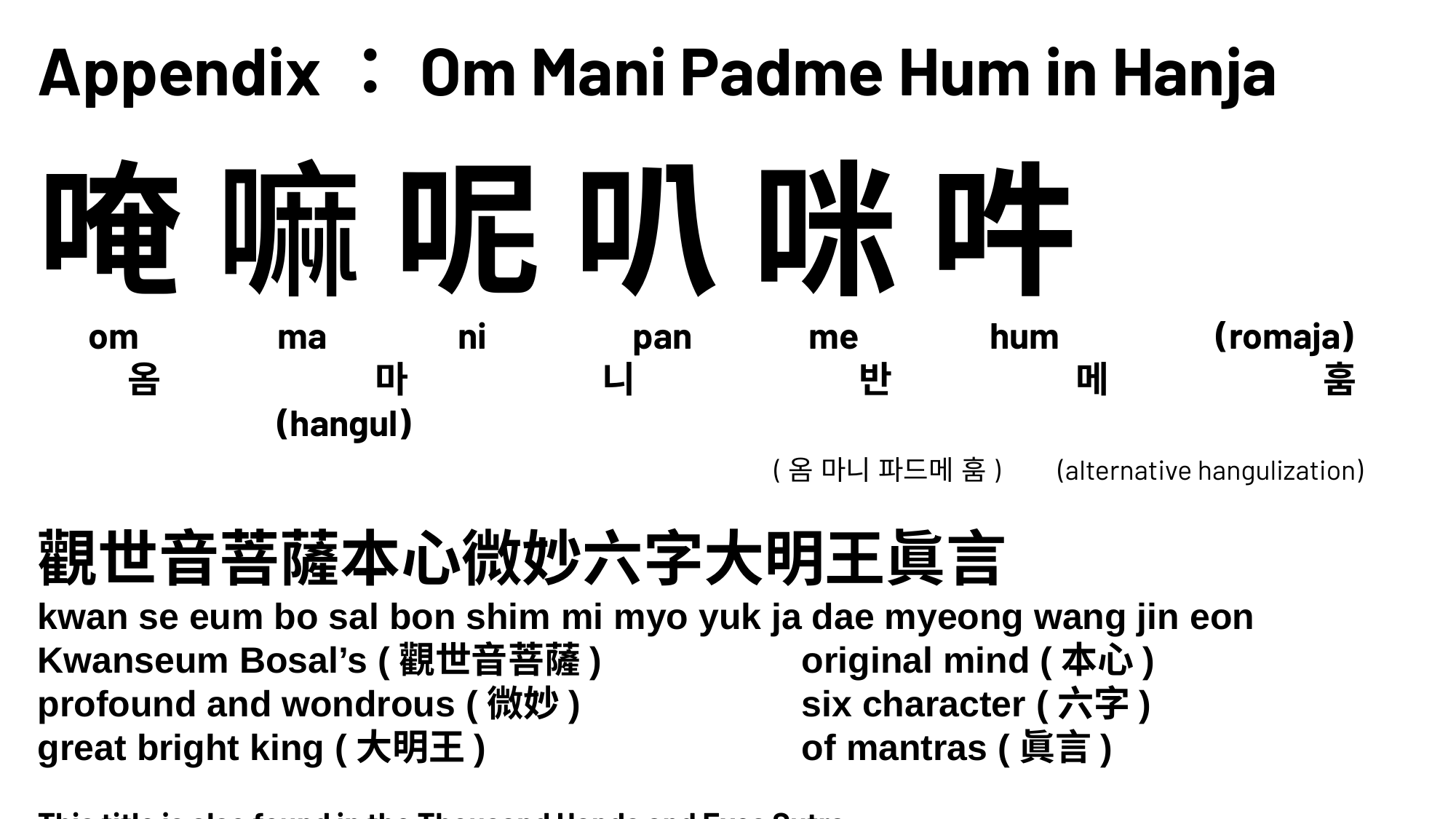

Appendix：Om Mani Padme Hum in Hanja

唵 嘛 呢 叭 咪 吽
       om                   ma                  ni                    pan                me                  hum	            (romaja)
        옴                     마                   니                      반                  메                     훔  	            (hangul)
					                             (옴 마니 파드메 훔) 	       (alternative hangulization)

觀世音菩薩本心微妙六字大明王眞言
kwan se eum bo sal bon shim mi myo yuk ja dae myeong wang jin eon
Kwanseum Bosal’s (觀世音菩薩) 		original mind (本心)
profound and wondrous (微妙) 		six character (六字)
great bright king (大明王) 			of mantras (眞言)

This title is also found in the Thousand Hands and Eyes Sutra.